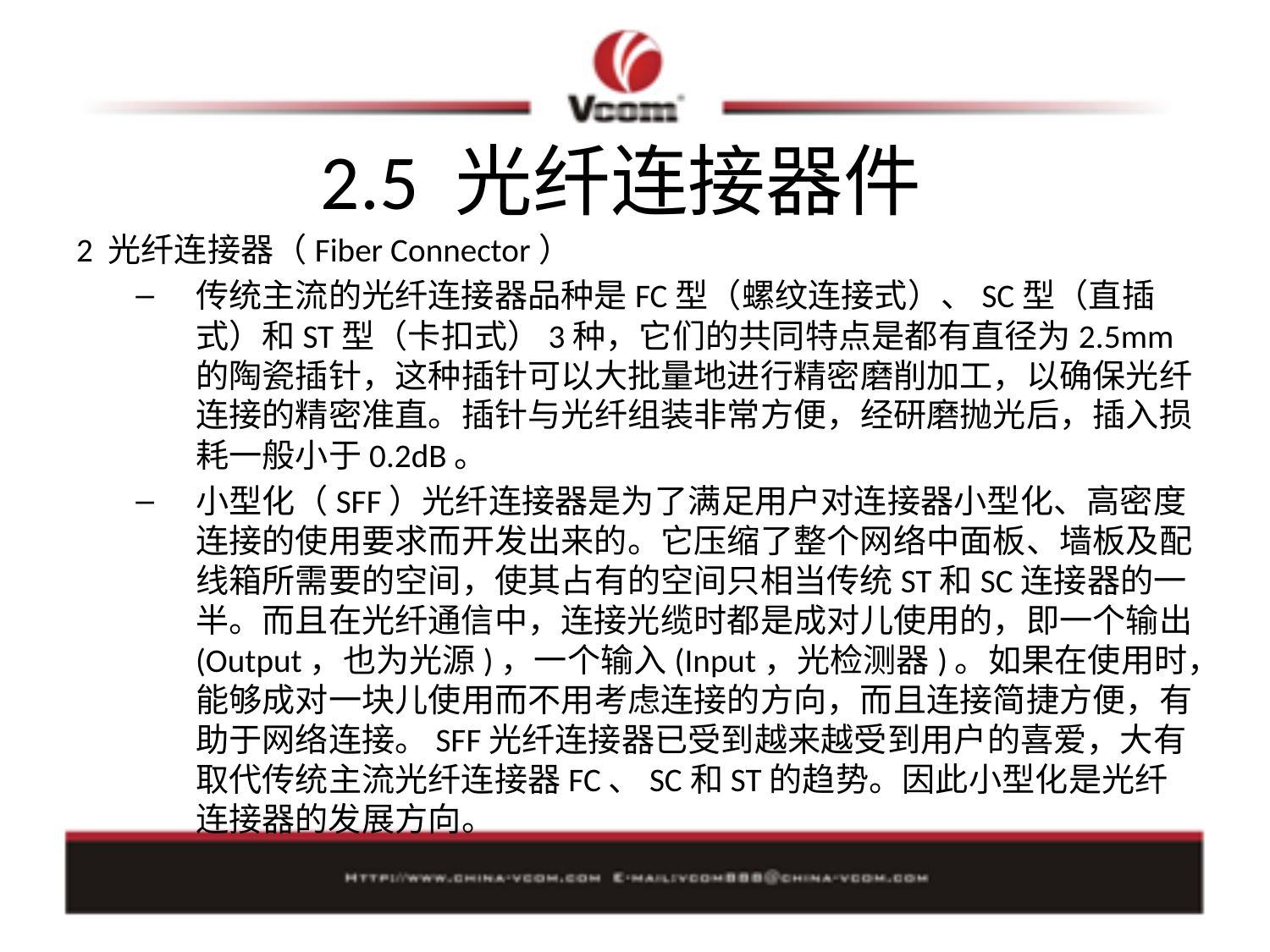

# 2.5 光纤连接器件
2 光纤连接器（Fiber Connector）
传统主流的光纤连接器品种是FC型（螺纹连接式）、SC型（直插式）和ST型（卡扣式）3种，它们的共同特点是都有直径为2.5mm的陶瓷插针，这种插针可以大批量地进行精密磨削加工，以确保光纤连接的精密准直。插针与光纤组装非常方便，经研磨抛光后，插入损耗一般小于0.2dB。
小型化（SFF）光纤连接器是为了满足用户对连接器小型化、高密度连接的使用要求而开发出来的。它压缩了整个网络中面板、墙板及配线箱所需要的空间，使其占有的空间只相当传统ST和SC连接器的一半。而且在光纤通信中，连接光缆时都是成对儿使用的，即一个输出(Output，也为光源)，一个输入(Input，光检测器)。如果在使用时，能够成对一块儿使用而不用考虑连接的方向，而且连接简捷方便，有助于网络连接。SFF光纤连接器已受到越来越受到用户的喜爱，大有取代传统主流光纤连接器FC、SC和ST的趋势。因此小型化是光纤连接器的发展方向。